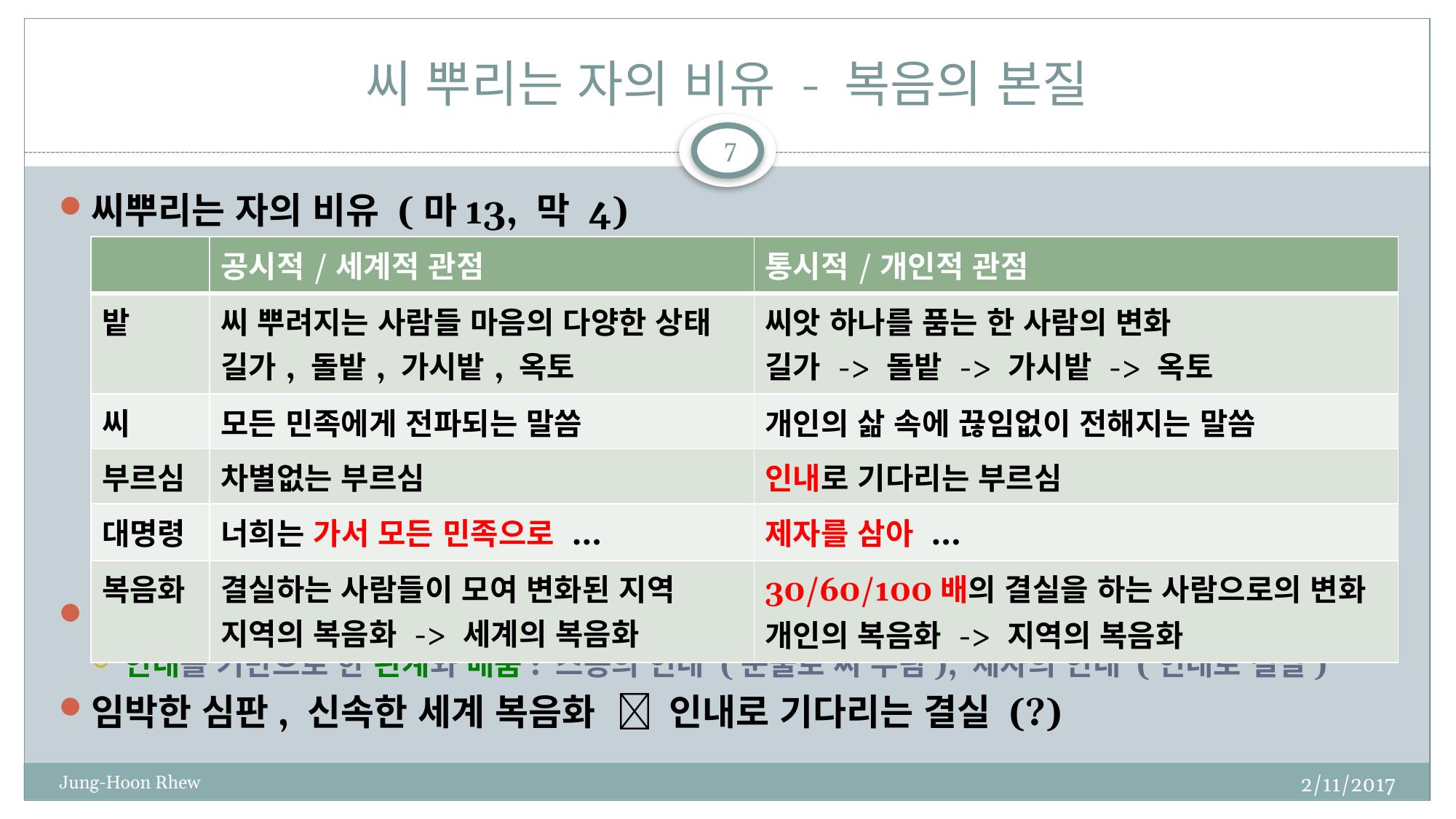

# 씨 뿌리는 자의 비유 - 복음의 본질
7
씨뿌리는 자의 비유 (마13, 막 4)

제자를 삼아 ... 가르쳐 지키게 하라:
인내를 기반으로 한 관계와 배움: 스승의 인내 (눈물로 씨 뿌림), 제자의 인내 (인내로 결실)
임박한 심판, 신속한 세계 복음화  ↔  인내로 기다리는 결실 (?)

|  | 공시적/세계적 관점 | 통시적/개인적 관점 |
| --- | --- | --- |
| 밭 | 씨 뿌려지는 사람들 마음의 다양한 상태 길가, 돌밭, 가시밭, 옥토 | 씨앗 하나를 품는 한 사람의 변화 길가 -> 돌밭 -> 가시밭 -> 옥토 |
| 씨 | 모든 민족에게 전파되는 말씀 | 개인의 삶 속에 끊임없이 전해지는 말씀 |
| 부르심 | 차별없는 부르심 | 인내로 기다리는 부르심 |
| 대명령 | 너희는 가서 모든 민족으로 ... | 제자를 삼아 ... |
| 복음화 | 결실하는 사람들이 모여 변화된 지역 지역의 복음화 -> 세계의 복음화 | 30/60/100배의 결실을 하는 사람으로의 변화 개인의 복음화 -> 지역의 복음화 |
2/11/2017
Jung-Hoon Rhew